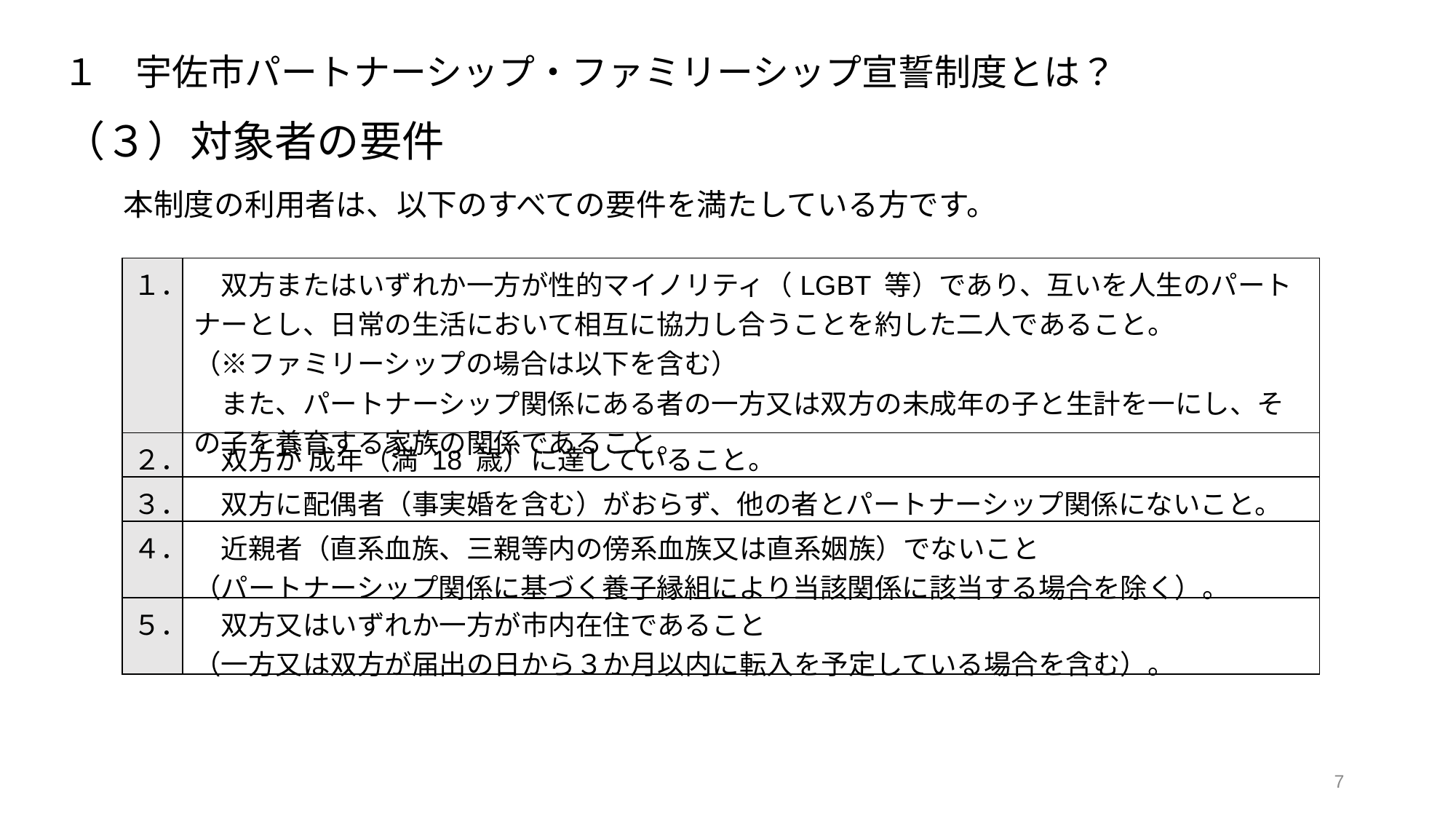

１　宇佐市パートナーシップ・ファミリーシップ宣誓制度とは？

（３）対象者の要件
本制度の利用者は、以下のすべての要件を満たしている方です。
| １． | 双方またはいずれか一方が性的マイノリティ（LGBT 等）であり、互いを人生のパートナーとし、日常の生活において相互に協力し合うことを約した二人であること。 （※ファミリーシップの場合は以下を含む） 　また、パートナーシップ関係にある者の一方又は双方の未成年の子と生計を一にし、その子を養育する家族の関係であること。 |
| --- | --- |
| ２． | 双方が 成年（満 18 歳）に達していること。 |
| ３． | 双方に配偶者（事実婚を含む）がおらず、他の者とパートナーシップ関係にないこと。 |
| ４． | 近親者（直系血族、三親等内の傍系血族又は直系姻族）でないこと （パートナーシップ関係に基づく養子縁組により当該関係に該当する場合を除く）。 |
| ５． | 双方又はいずれか一方が市内在住であること （一方又は双方が届出の日から３か月以内に転入を予定している場合を含む）。 |
7